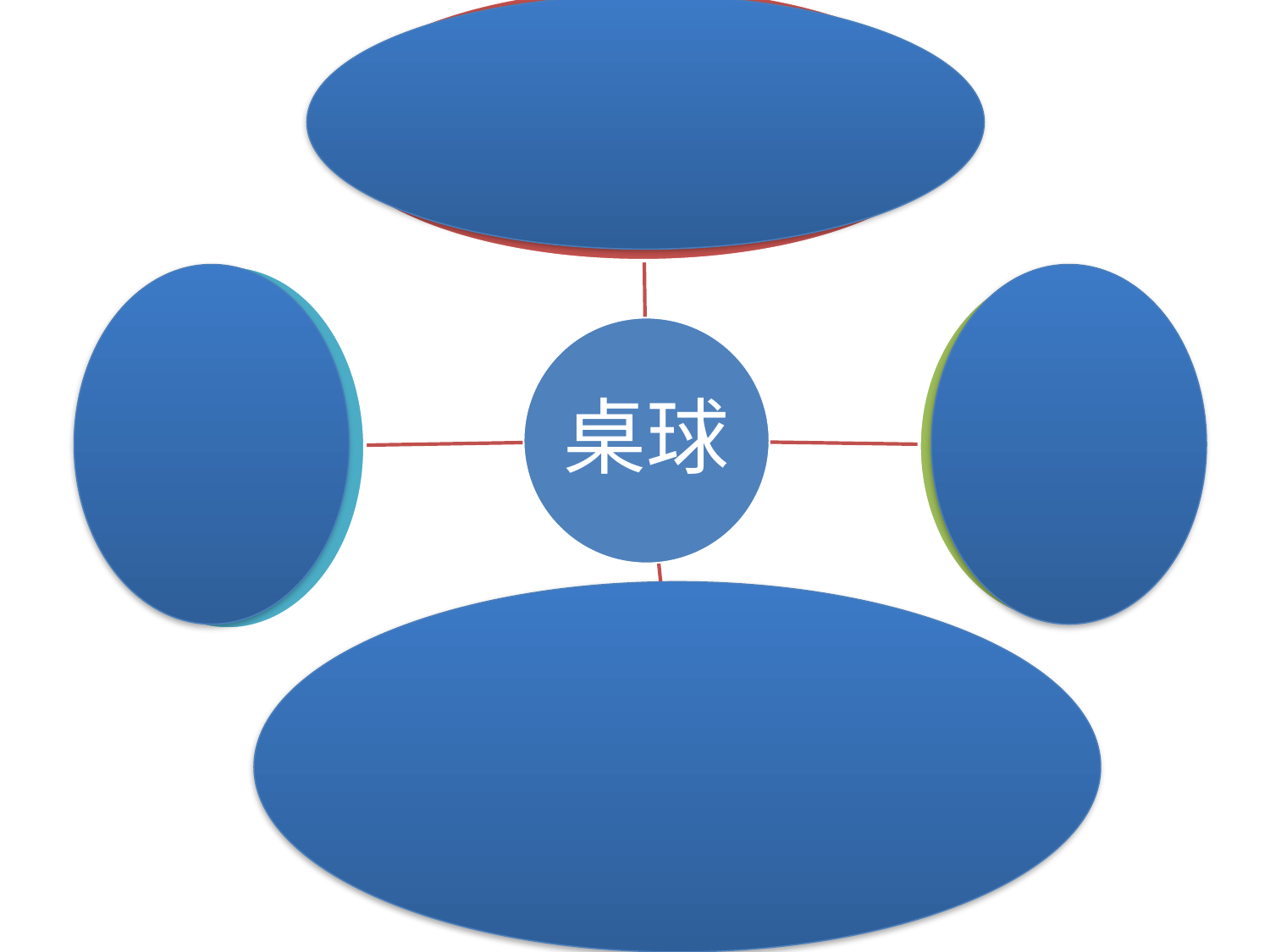

桌球

打桌球
喜欢打桌球

桌球社
加入桌球社

桌球高手
成为桌球高手
想成为桌球高手
我想成为桌球高手

桌球馆
在桌球馆

HS group for Read On 2014 @Holy Cross